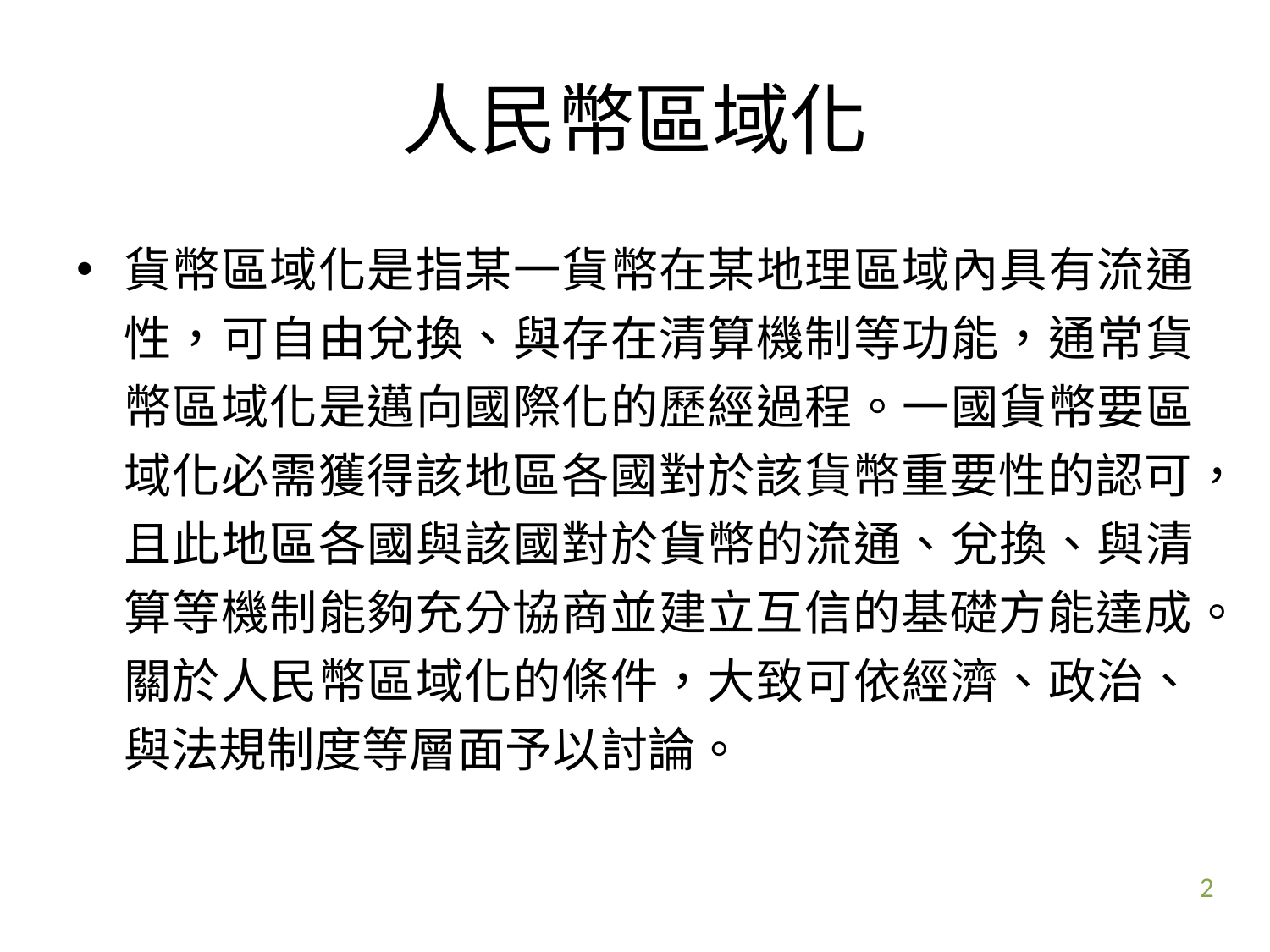

# 人民幣區域化
貨幣區域化是指某一貨幣在某地理區域內具有流通性，可自由兌換、與存在清算機制等功能，通常貨幣區域化是邁向國際化的歷經過程。一國貨幣要區域化必需獲得該地區各國對於該貨幣重要性的認可，且此地區各國與該國對於貨幣的流通、兌換、與清算等機制能夠充分協商並建立互信的基礎方能達成。關於人民幣區域化的條件，大致可依經濟、政治、與法規制度等層面予以討論。

2